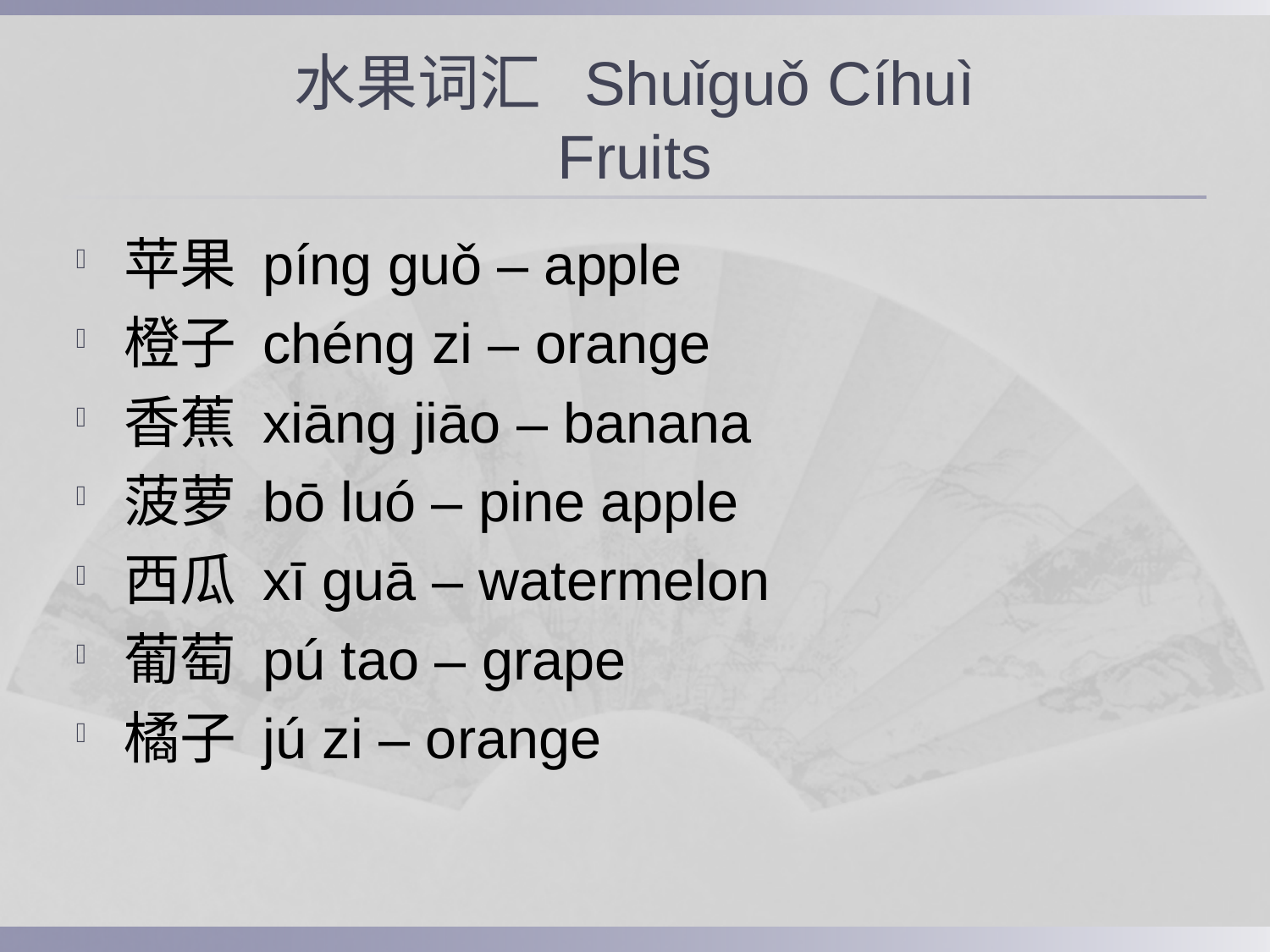

# 水果词汇  Shuǐguǒ Cíhuì Fruits
苹果 píng guǒ – apple
橙子 chéng zi – orange
香蕉 xiāng jiāo – banana
菠萝 bō luó – pine apple
西瓜 xī guā – watermelon
葡萄 pú tao – grape
橘子 jú zi – orange